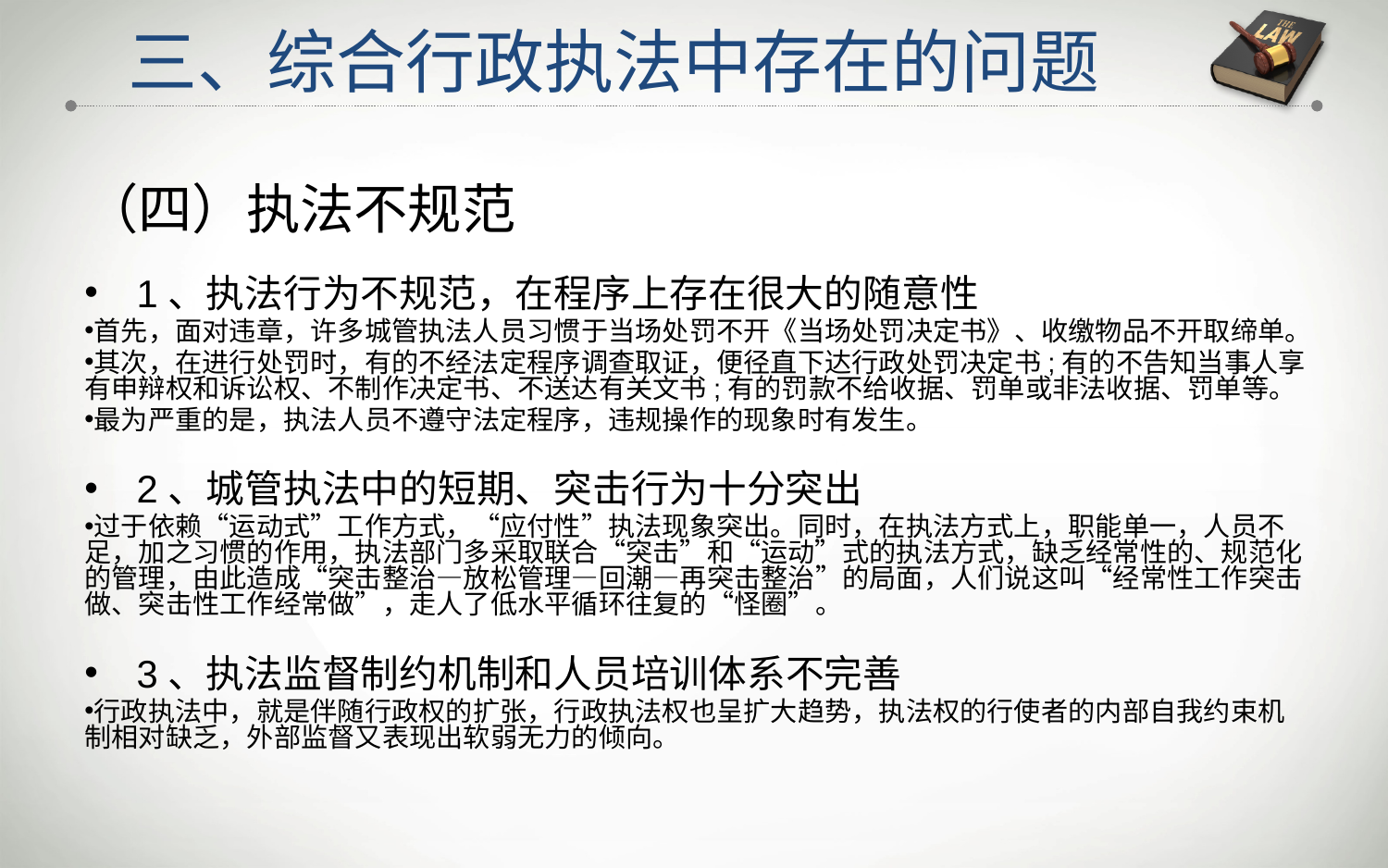

三、综合行政执法中存在的问题
（四）执法不规范

1、执法行为不规范，在程序上存在很大的随意性
首先，面对违章，许多城管执法人员习惯于当场处罚不开《当场处罚决定书》、收缴物品不开取缔单。
其次，在进行处罚时，有的不经法定程序调查取证，便径直下达行政处罚决定书;有的不告知当事人享有申辩权和诉讼权、不制作决定书、不送达有关文书;有的罚款不给收据、罚单或非法收据、罚单等。
最为严重的是，执法人员不遵守法定程序，违规操作的现象时有发生。

2、城管执法中的短期、突击行为十分突出
过于依赖“运动式”工作方式，“应付性”执法现象突出。同时，在执法方式上，职能单一，人员不足，加之习惯的作用，执法部门多采取联合“突击”和“运动”式的执法方式，缺乏经常性的、规范化的管理，由此造成“突击整治—放松管理—回潮—再突击整治”的局面，人们说这叫“经常性工作突击做、突击性工作经常做”，走人了低水平循环往复的“怪圈”。

3、执法监督制约机制和人员培训体系不完善
行政执法中，就是伴随行政权的扩张，行政执法权也呈扩大趋势，执法权的行使者的内部自我约束机制相对缺乏，外部监督又表现出软弱无力的倾向。